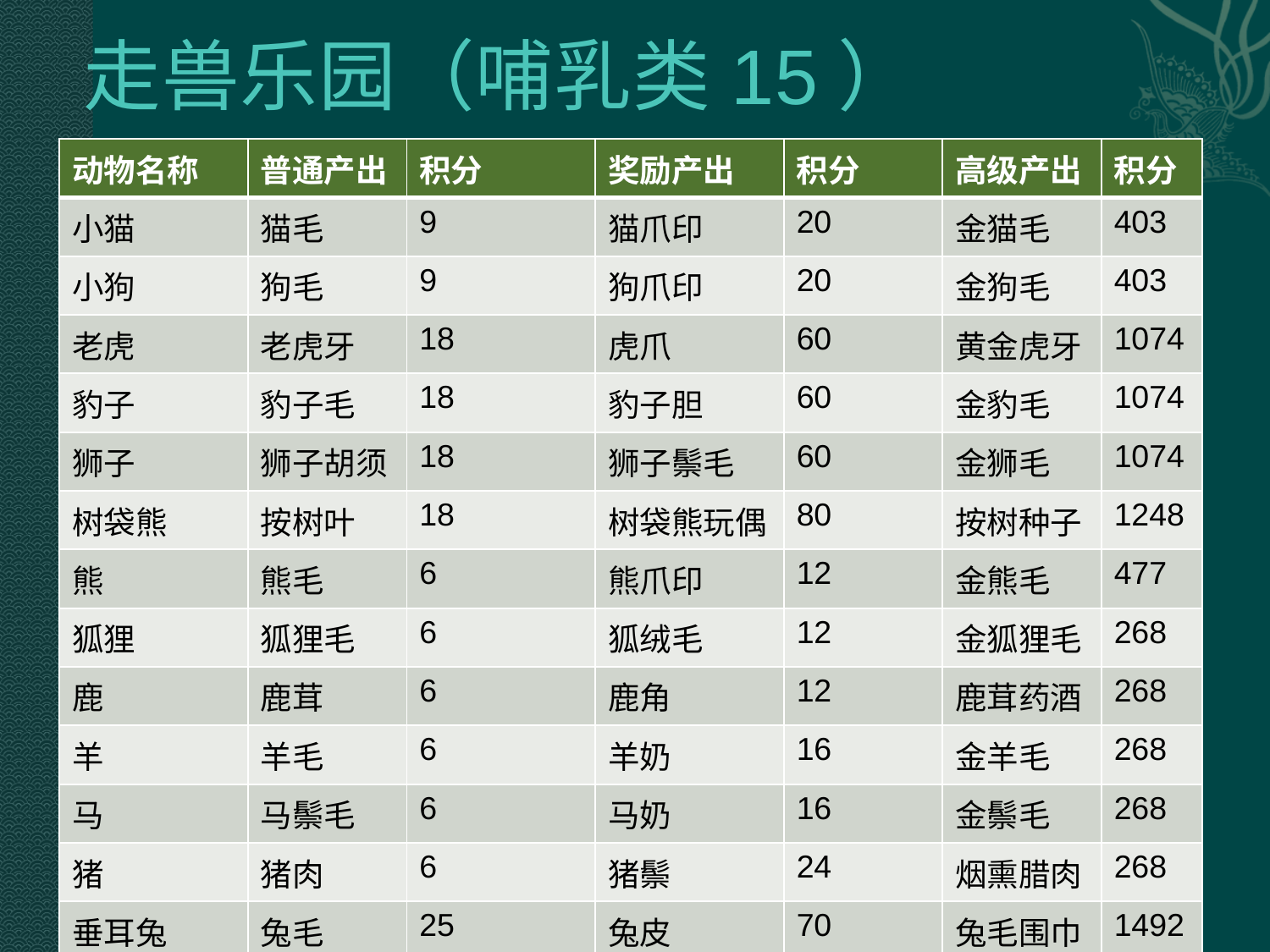

# 走兽乐园（哺乳类15）
| 动物名称 | 普通产出 | 积分 | 奖励产出 | 积分 | 高级产出 | 积分 |
| --- | --- | --- | --- | --- | --- | --- |
| 小猫 | 猫毛 | 9 | 猫爪印 | 20 | 金猫毛 | 403 |
| 小狗 | 狗毛 | 9 | 狗爪印 | 20 | 金狗毛 | 403 |
| 老虎 | 老虎牙 | 18 | 虎爪 | 60 | 黄金虎牙 | 1074 |
| 豹子 | 豹子毛 | 18 | 豹子胆 | 60 | 金豹毛 | 1074 |
| 狮子 | 狮子胡须 | 18 | 狮子鬃毛 | 60 | 金狮毛 | 1074 |
| 树袋熊 | 按树叶 | 18 | 树袋熊玩偶 | 80 | 按树种子 | 1248 |
| 熊 | 熊毛 | 6 | 熊爪印 | 12 | 金熊毛 | 477 |
| 狐狸 | 狐狸毛 | 6 | 狐绒毛 | 12 | 金狐狸毛 | 268 |
| 鹿 | 鹿茸 | 6 | 鹿角 | 12 | 鹿茸药酒 | 268 |
| 羊 | 羊毛 | 6 | 羊奶 | 16 | 金羊毛 | 268 |
| 马 | 马鬃毛 | 6 | 马奶 | 16 | 金鬃毛 | 268 |
| 猪 | 猪肉 | 6 | 猪鬃 | 24 | 烟熏腊肉 | 268 |
| 垂耳兔 | 兔毛 | 25 | 兔皮 | 70 | 兔毛围巾 | 1492 |
| 浣熊 | 浣熊玩偶 | 25 | 神秘卡片 | 70 | 黄金浣熊 | 1492 |